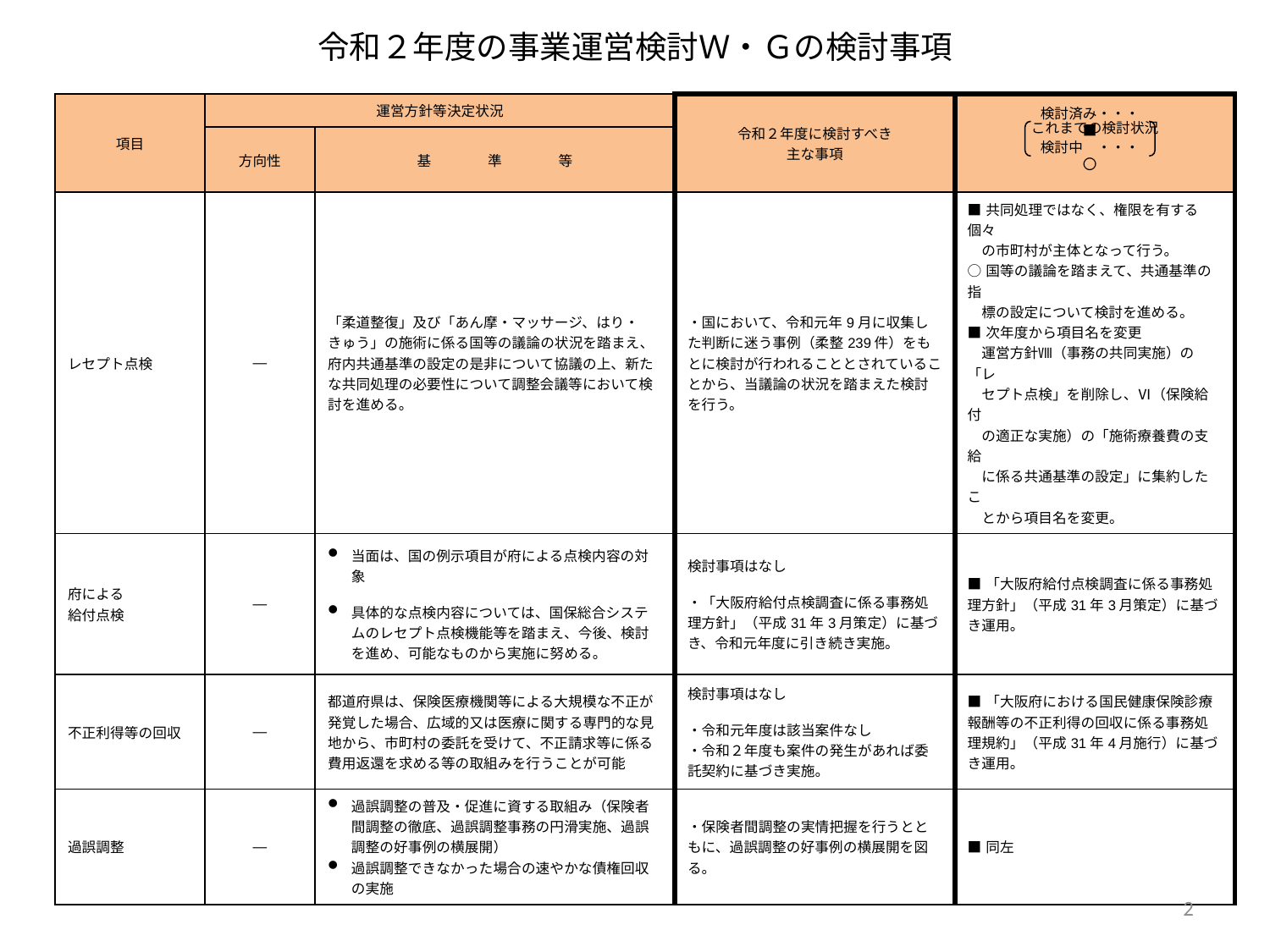

# 令和２年度の事業運営検討Ｗ・Ｇの検討事項
| 項目 | 運営方針等決定状況 |  | 令和２年度に検討すべき 主な事項 | これまでの検討状況 |
| --- | --- | --- | --- | --- |
|  | 方向性 | 基　　　　準　　　　等 |  |  |
| レセプト点検 | ― | 「柔道整復」及び「あん摩・マッサージ、はり・きゅう」の施術に係る国等の議論の状況を踏まえ、府内共通基準の設定の是非について協議の上、新たな共同処理の必要性について調整会議等において検討を進める。 | ・国において、令和元年9月に収集した判断に迷う事例（柔整239件）をもとに検討が行われることとされていることから、当議論の状況を踏まえた検討を行う。 | ■共同処理ではなく、権限を有する個々 　の市町村が主体となって行う。 ○国等の議論を踏まえて、共通基準の指 　標の設定について検討を進める。 ■次年度から項目名を変更 　運営方針Ⅷ（事務の共同実施）の「レ 　セプト点検」を削除し、Ⅵ（保険給付 　の適正な実施）の「施術療養費の支給 　に係る共通基準の設定」に集約したこ 　とから項目名を変更。 |
| 府による 給付点検 | ― | 当面は、国の例示項目が府による点検内容の対象 具体的な点検内容については、国保総合システムのレセプト点検機能等を踏まえ、今後、検討を進め、可能なものから実施に努める。 | 検討事項はなし ・「大阪府給付点検調査に係る事務処理方針」（平成31年3月策定）に基づき、令和元年度に引き続き実施。 | ■「大阪府給付点検調査に係る事務処理方針」（平成31年3月策定）に基づき運用。 |
| 不正利得等の回収 | ― | 都道府県は、保険医療機関等による大規模な不正が発覚した場合、広域的又は医療に関する専門的な見地から、市町村の委託を受けて、不正請求等に係る費用返還を求める等の取組みを行うことが可能 | 検討事項はなし ・令和元年度は該当案件なし ・令和２年度も案件の発生があれば委託契約に基づき実施。 | ■「大阪府における国民健康保険診療報酬等の不正利得の回収に係る事務処理規約」（平成31年4月施行）に基づき運用。 |
| 過誤調整 | ― | 過誤調整の普及・促進に資する取組み（保険者間調整の徹底、過誤調整事務の円滑実施、過誤調整の好事例の横展開） 過誤調整できなかった場合の速やかな債権回収の実施 | ・保険者間調整の実情把握を行うとともに、過誤調整の好事例の横展開を図る。 | ■同左 |
検討済み・・・■
検討中　・・・〇
2